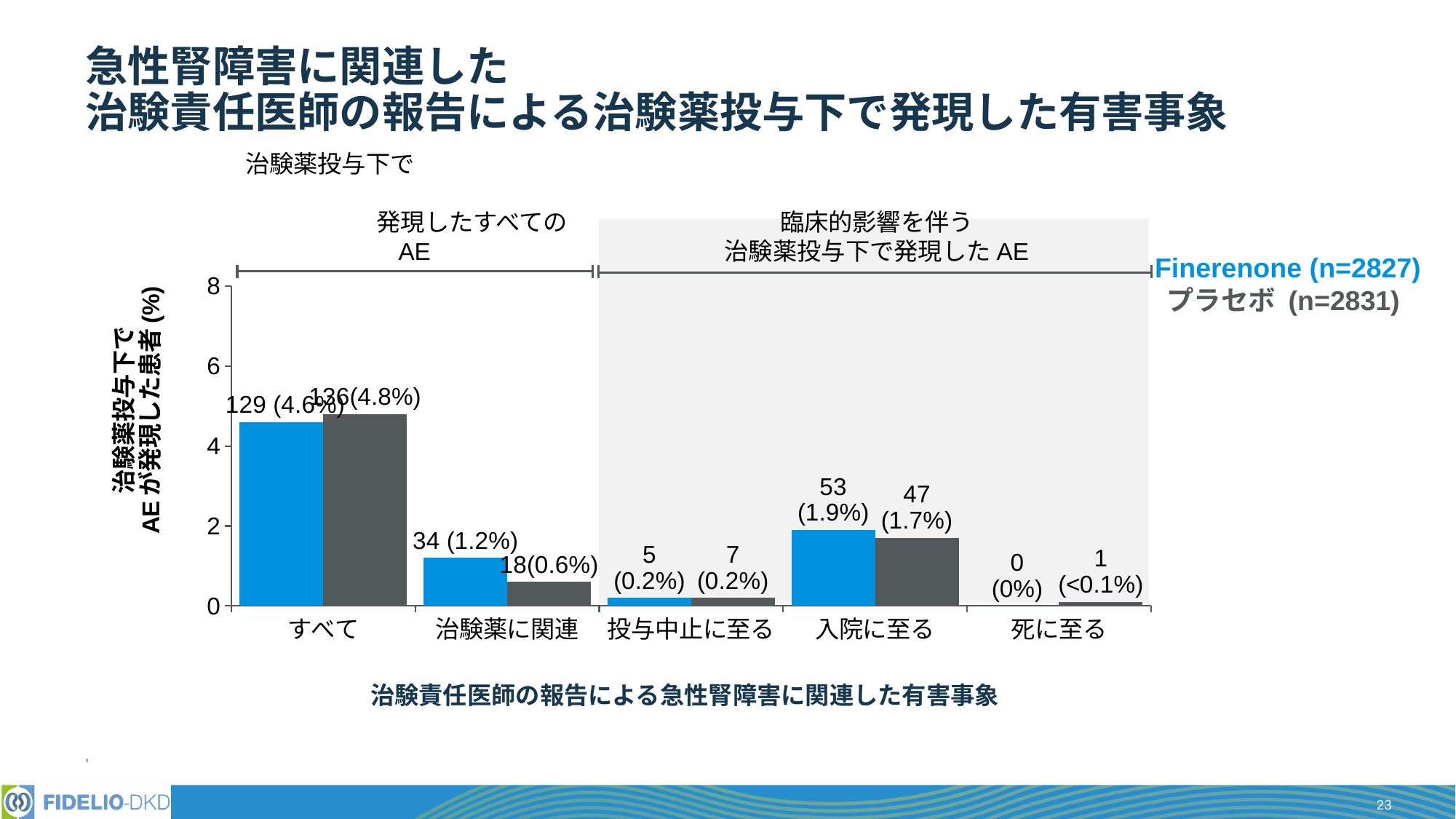

# 急性腎障害に関連した 治験責任医師の報告による治験薬投与下で発現した有害事象

### Chart

| Category | Finerenone (n=2827) | Placebo (n=2831) |
|---|---|---|
| すべて | 4.6 | 4.8 |
| 治験薬に関連 | 1.2 | 0.6 |
| 投与中止に至る | 0.2 | 0.2 |
| 入院に至る | 1.9 | 1.7 |
| 死に至る | 0.0 | 0.1 |
治験薬投与下で　　　　　　　　　　　　　　　　　　　　　　　　　　発現したすべてのAE
臨床的影響を伴う
治験薬投与下で発現したAE
Finerenone (n=2827)
プラセボ (n=2831)
治験責任医師の報告による急性腎障害に関連した有害事象
’
23